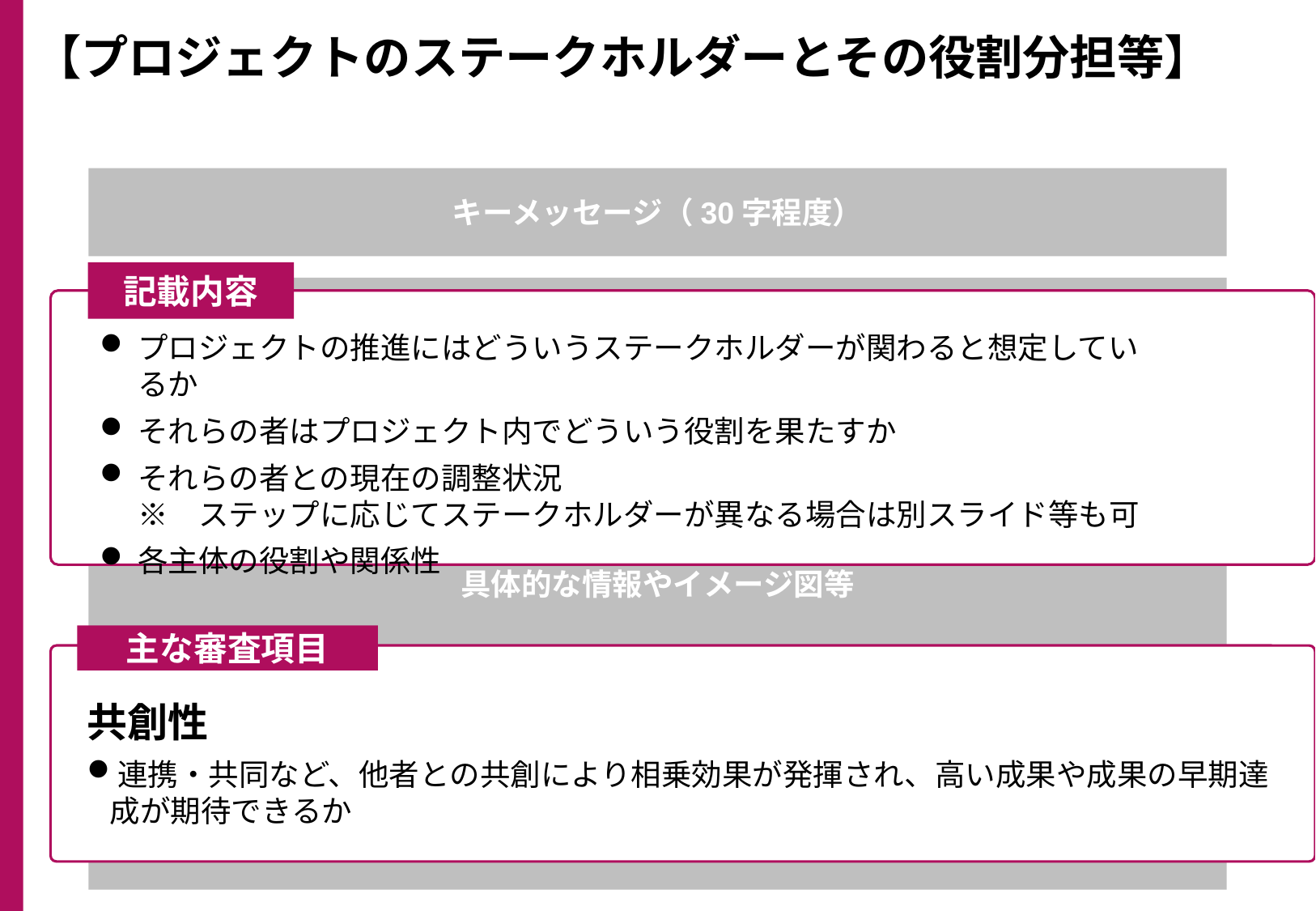

【プロジェクトのステークホルダーとその役割分担等】
キーメッセージ（30字程度）
記載内容

プロジェクトの推進にはどういうステークホルダーが関わると想定しているか
それらの者はプロジェクト内でどういう役割を果たすか
それらの者との現在の調整状況
※　ステップに応じてステークホルダーが異なる場合は別スライド等も可
各主体の役割や関係性
具体的な情報やイメージ図等
主な審査項目

共創性
連携・共同など、他者との共創により相乗効果が発揮され、高い成果や成果の早期達成が期待できるか